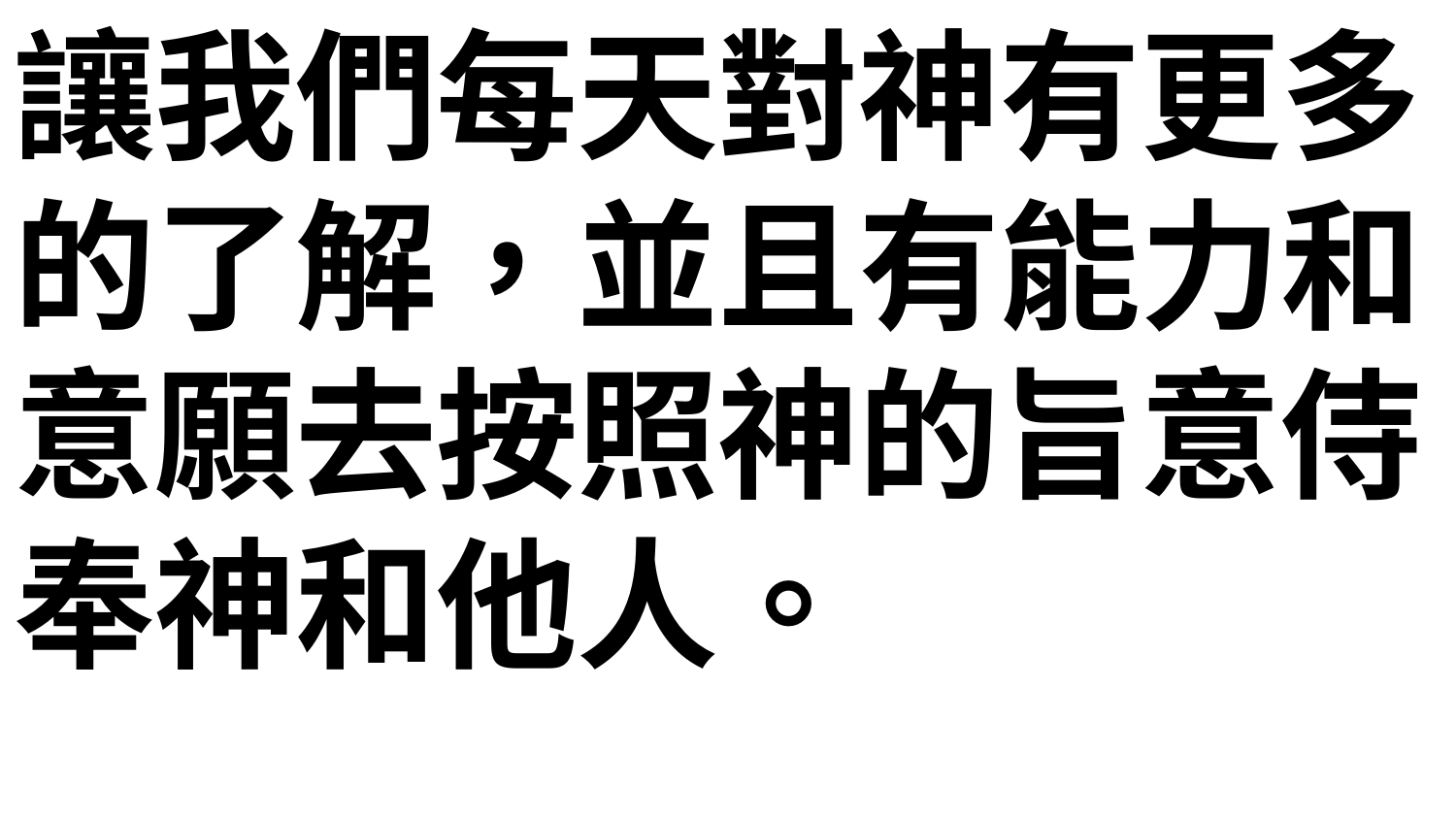

讓我們每天對神有更多的了解，並且有能力和意願去按照神的旨意侍奉神和他人。